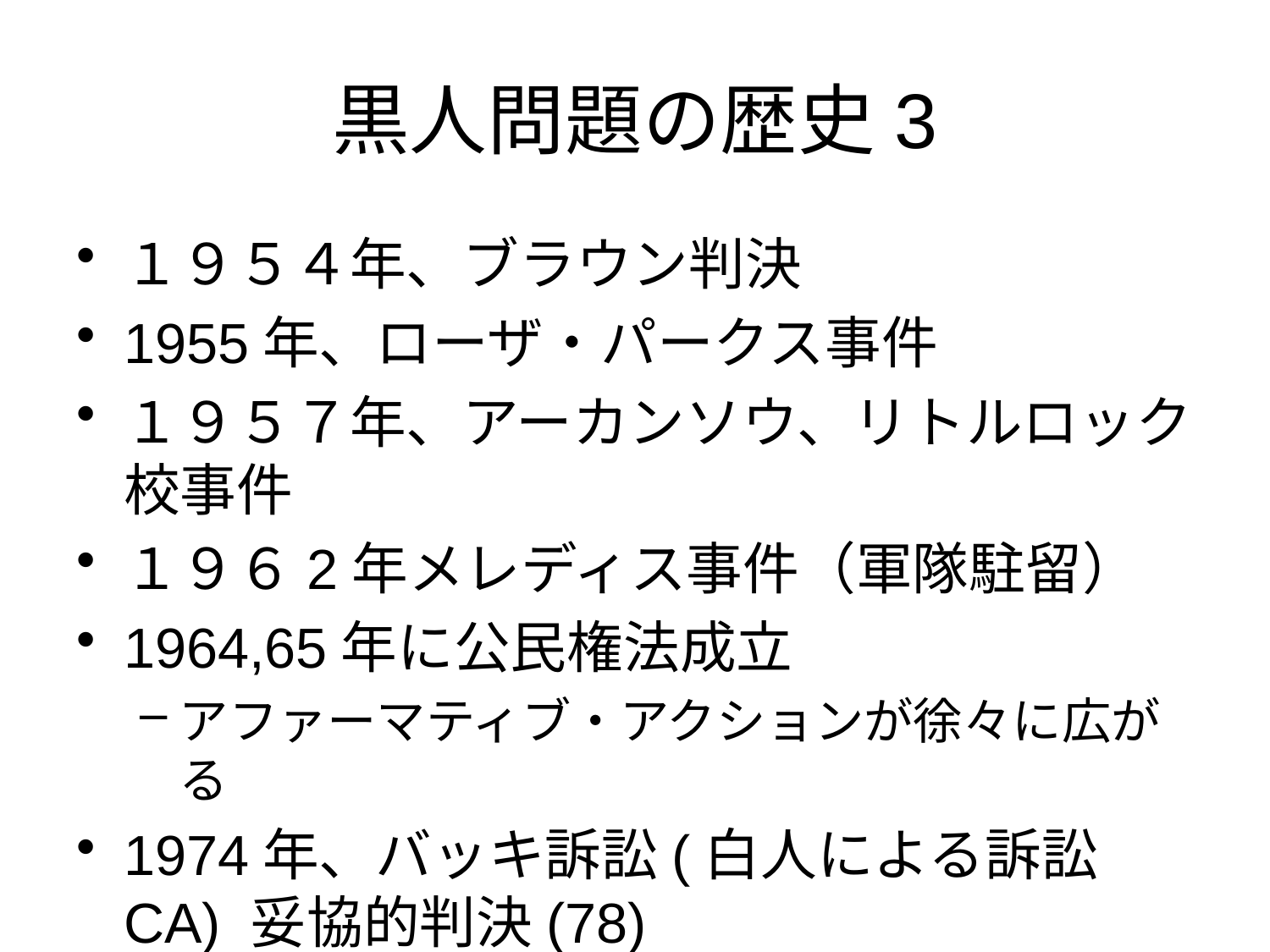

# 黒人問題の歴史3
１９５４年、ブラウン判決
1955年、ローザ・パークス事件
１９５７年、アーカンソウ、リトルロック校事件
１９６2年メレディス事件（軍隊駐留）
1964,65年に公民権法成立
アファーマティブ・アクションが徐々に広がる
1974年、バッキ訴訟(白人による訴訟 CA) 妥協的判決(78)